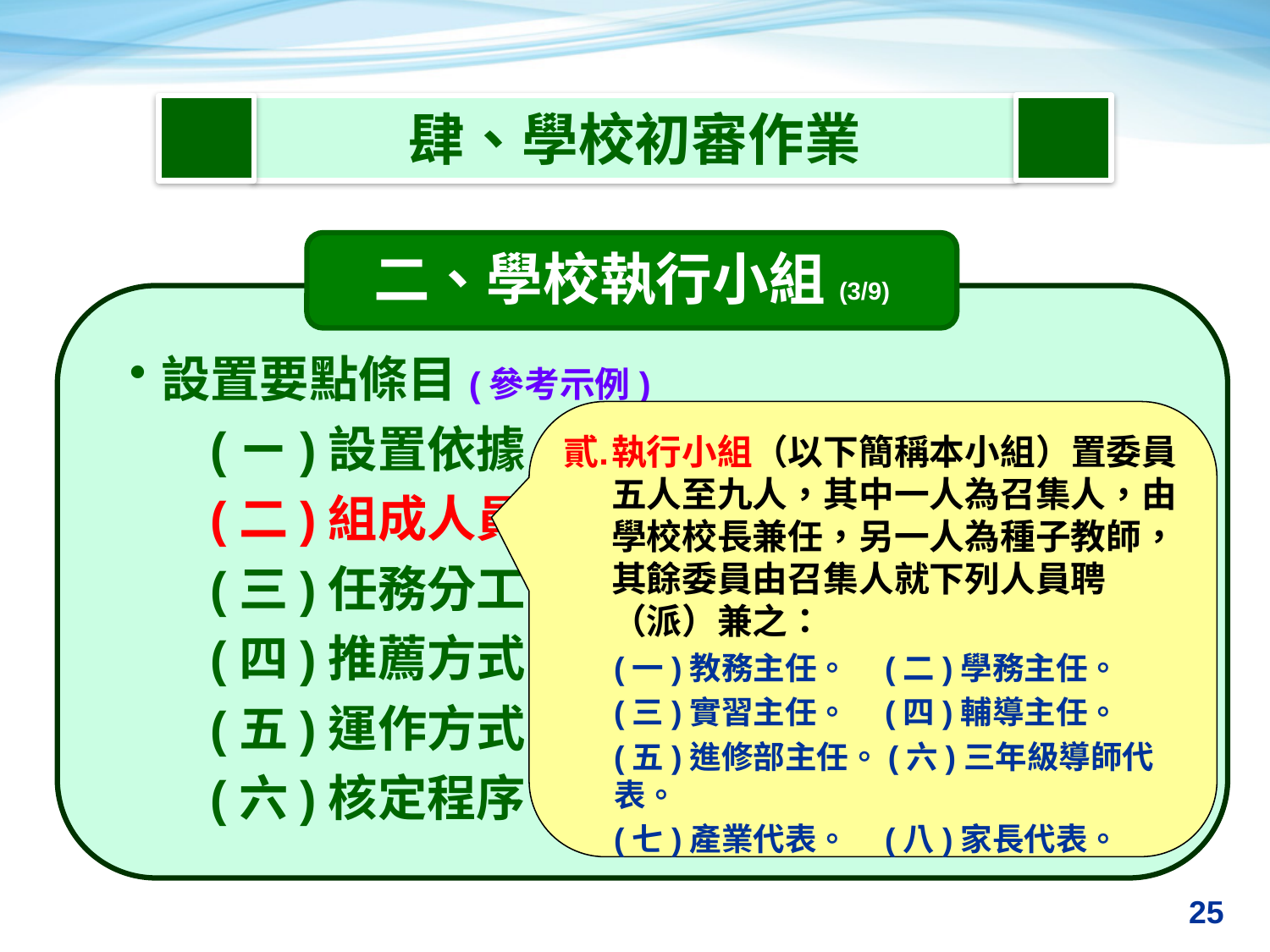

肆、學校初審作業
二、學校執行小組(3/9)

設置要點條目(參考示例)
(ㄧ)設置依據
(二)組成人員
(三)任務分工
(四)推薦方式
(五)運作方式
(六)核定程序

執行小組（以下簡稱本小組）置委員五人至九人，其中一人為召集人，由學校校長兼任，另一人為種子教師，其餘委員由召集人就下列人員聘（派）兼之：
(一)教務主任。    (二)學務主任。
(三)實習主任。    (四)輔導主任。
(五)進修部主任。(六)三年級導師代表。
(七)產業代表。    (八)家長代表。

25
25